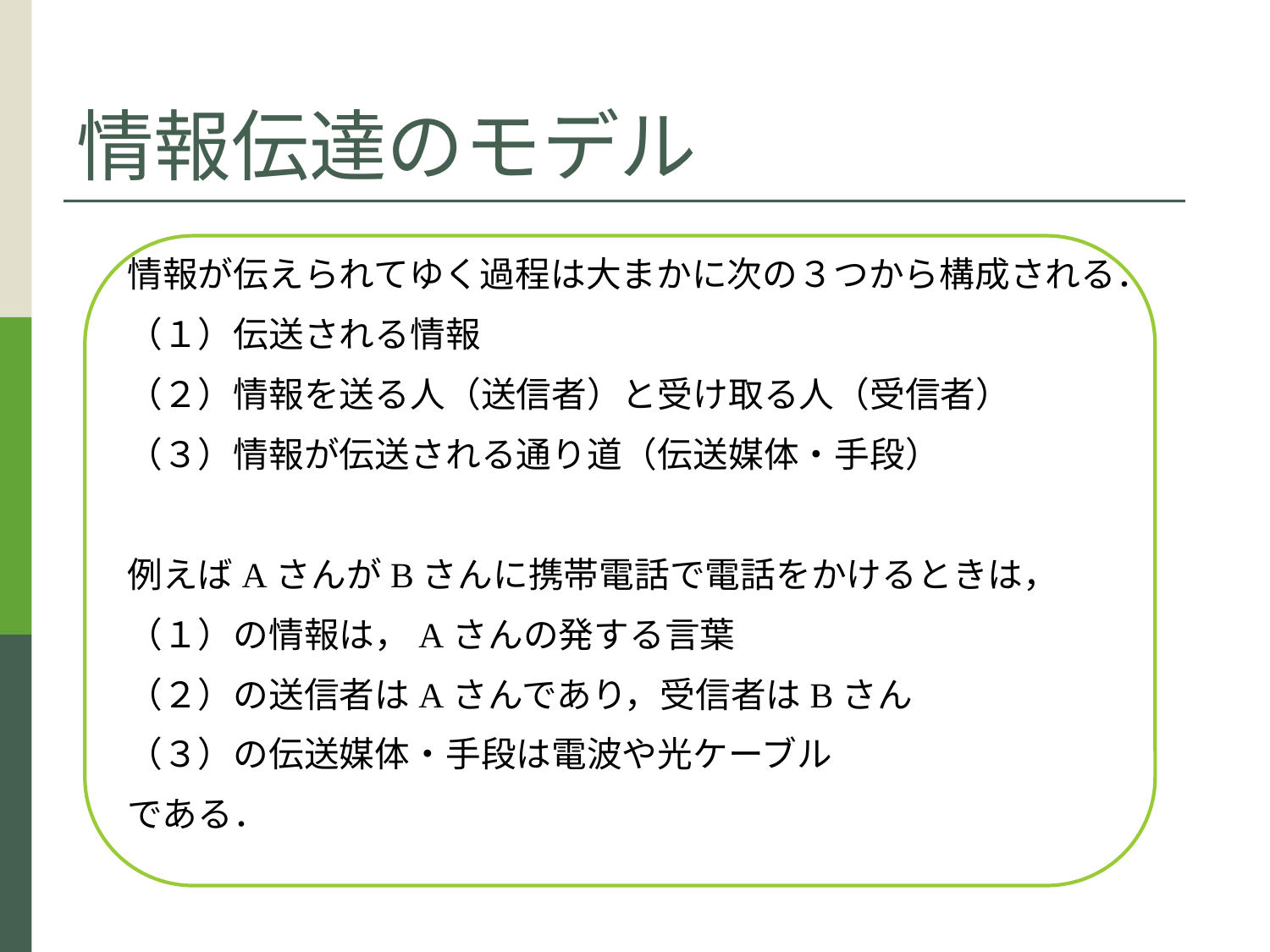

# 情報伝達のモデル

情報が伝えられてゆく過程は大まかに次の３つから構成される．
（１）伝送される情報
（２）情報を送る人（送信者）と受け取る人（受信者）
（３）情報が伝送される通り道（伝送媒体・手段）

例えばAさんがBさんに携帯電話で電話をかけるときは，
（１）の情報は，Aさんの発する言葉
（２）の送信者はAさんであり，受信者はBさん
（３）の伝送媒体・手段は電波や光ケーブル
である．